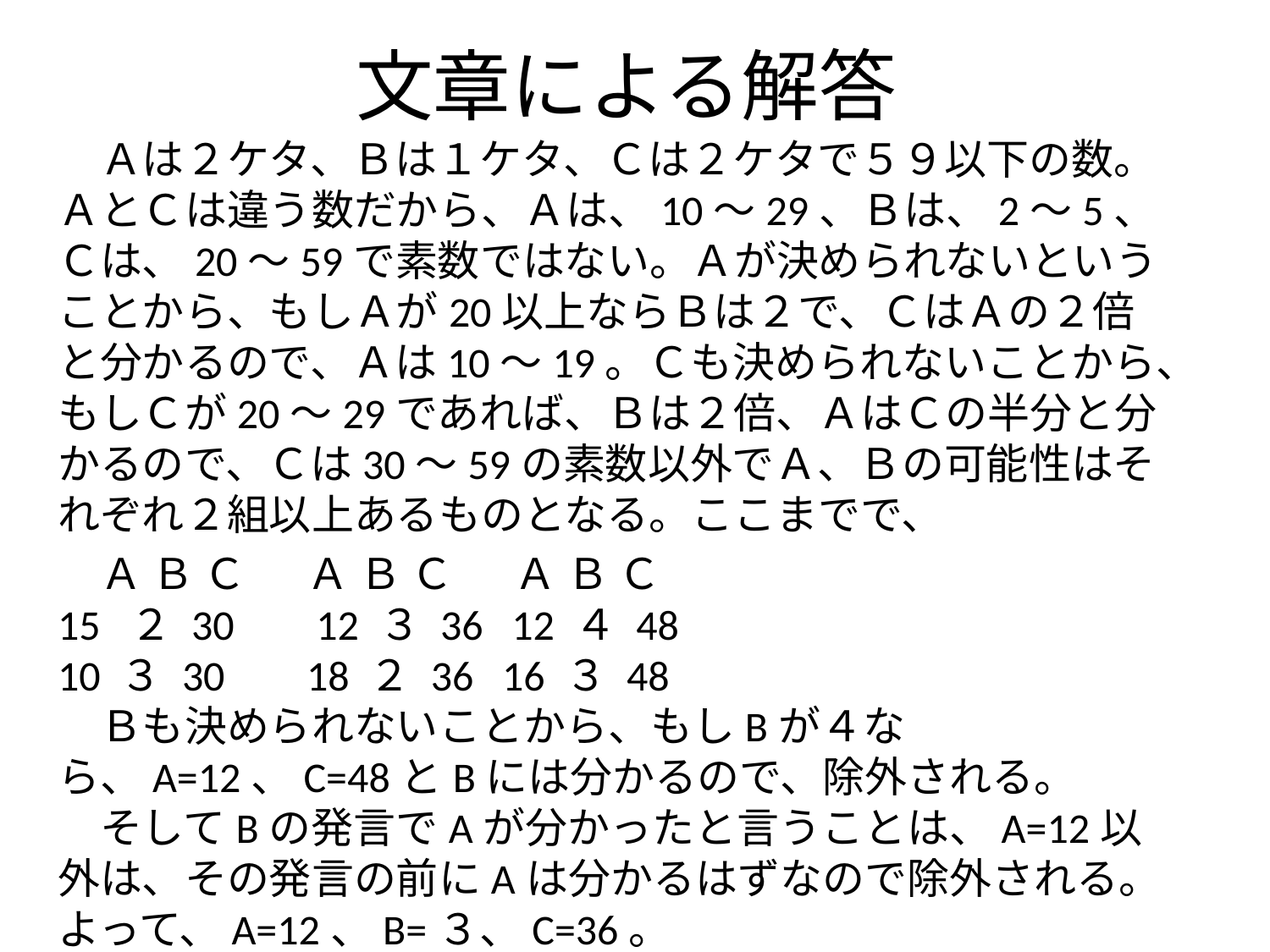

# 文章による解答
　Ａは２ケタ、Ｂは１ケタ、Ｃは２ケタで５９以下の数。ＡとＣは違う数だから、Ａは、10～29、Ｂは、2～5、Ｃは、20～59で素数ではない。Ａが決められないということから、もしＡが20以上ならＢは２で、ＣはＡの２倍と分かるので、Ａは10～19。Ｃも決められないことから、もしＣが20～29であれば、Ｂは２倍、ＡはＣの半分と分かるので、Ｃは30～59の素数以外でＡ、Ｂの可能性はそれぞれ２組以上あるものとなる。ここまでで、
　Ａ Ｂ Ｃ  　Ａ Ｂ Ｃ  　Ａ Ｂ Ｃ
15  ２ 30  　12 ３ 36   12 ４ 48
10 ３ 30  　18 ２ 36   16 ３ 48
　Ｂも決められないことから、もしBが４なら、A=12、C=48とBには分かるので、除外される。
　そしてBの発言でAが分かったと言うことは、A=12以外は、その発言の前にAは分かるはずなので除外される。よって、A=12、B=３、C=36。